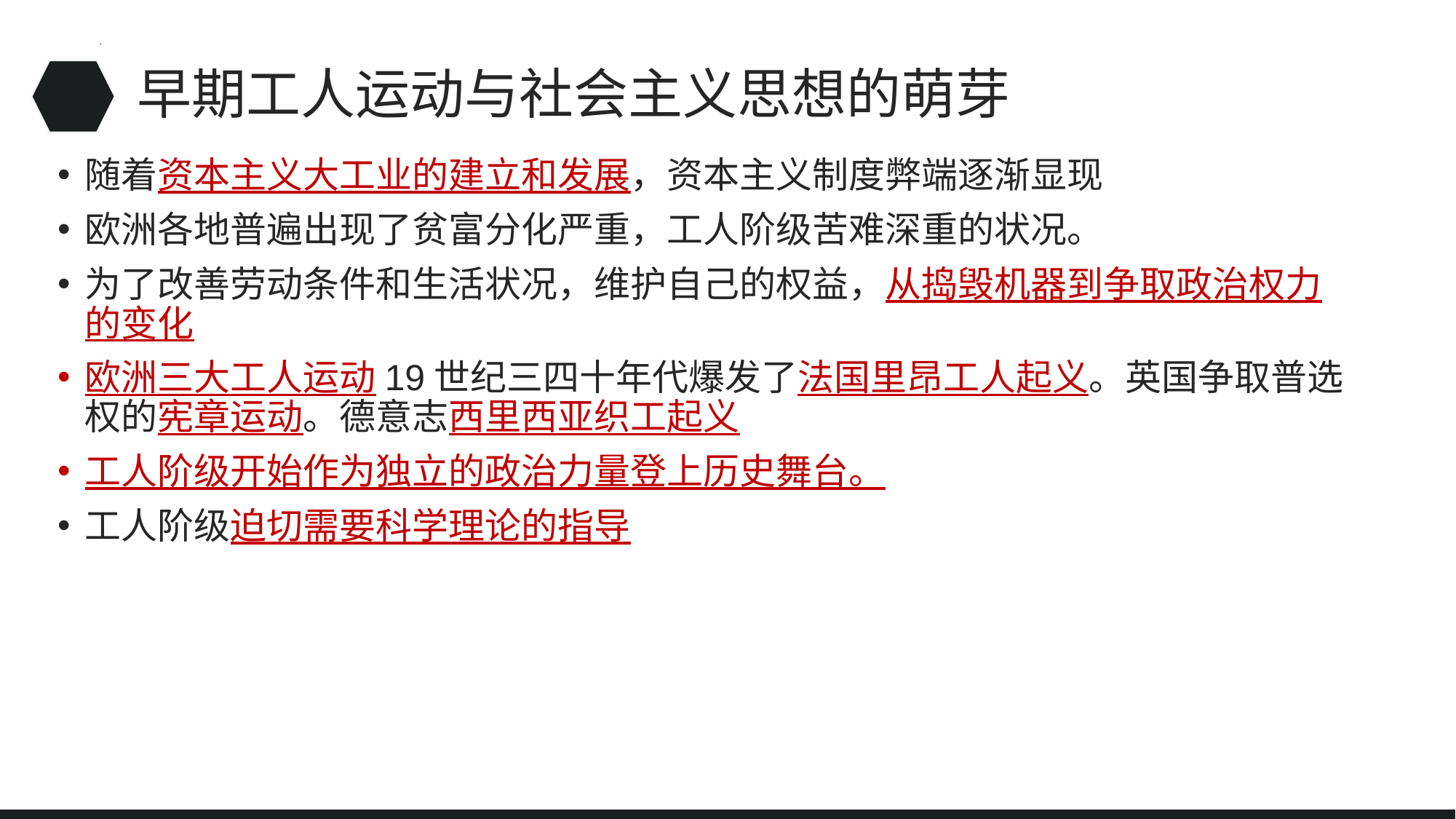

# 早期工人运动与社会主义思想的萌芽
随着资本主义大工业的建立和发展，资本主义制度弊端逐渐显现
欧洲各地普遍出现了贫富分化严重，工人阶级苦难深重的状况。
为了改善劳动条件和生活状况，维护自己的权益，从捣毁机器到争取政治权力的变化
欧洲三大工人运动19世纪三四十年代爆发了法国里昂工人起义。英国争取普选权的宪章运动。德意志西里西亚织工起义
工人阶级开始作为独立的政治力量登上历史舞台。
工人阶级迫切需要科学理论的指导